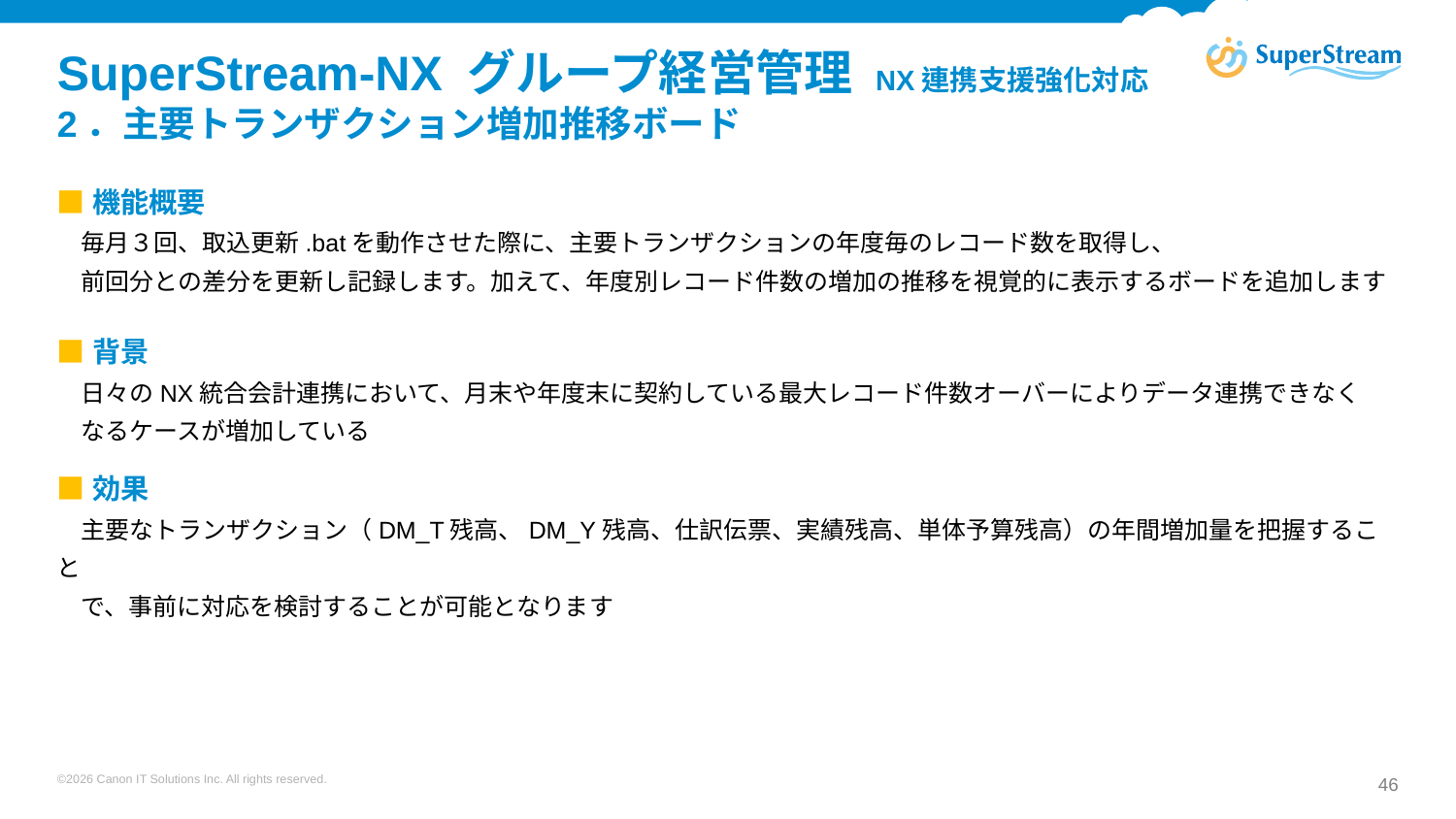

# SuperStream-NX グループ経営管理 NX連携支援強化対応 2．主要トランザクション増加推移ボード​
■機能概要
　毎月３回、取込更新.batを動作させた際に、主要トランザクションの年度毎のレコード数を取得し、
　前回分との差分を更新し記録します。加えて、年度別レコード件数の増加の推移を視覚的に表示するボードを追加します
■背景
　日々のNX統合会計連携において、月末や年度末に契約している最大レコード件数オーバーによりデータ連携できなく
　なるケースが増加している
■効果
　主要なトランザクション（DM_T残高、DM_Y残高、仕訳伝票、実績残高、単体予算残高）の年間増加量を把握すること
　で、事前に対応を検討することが可能となります
©2026 Canon IT Solutions Inc. All rights reserved.
46